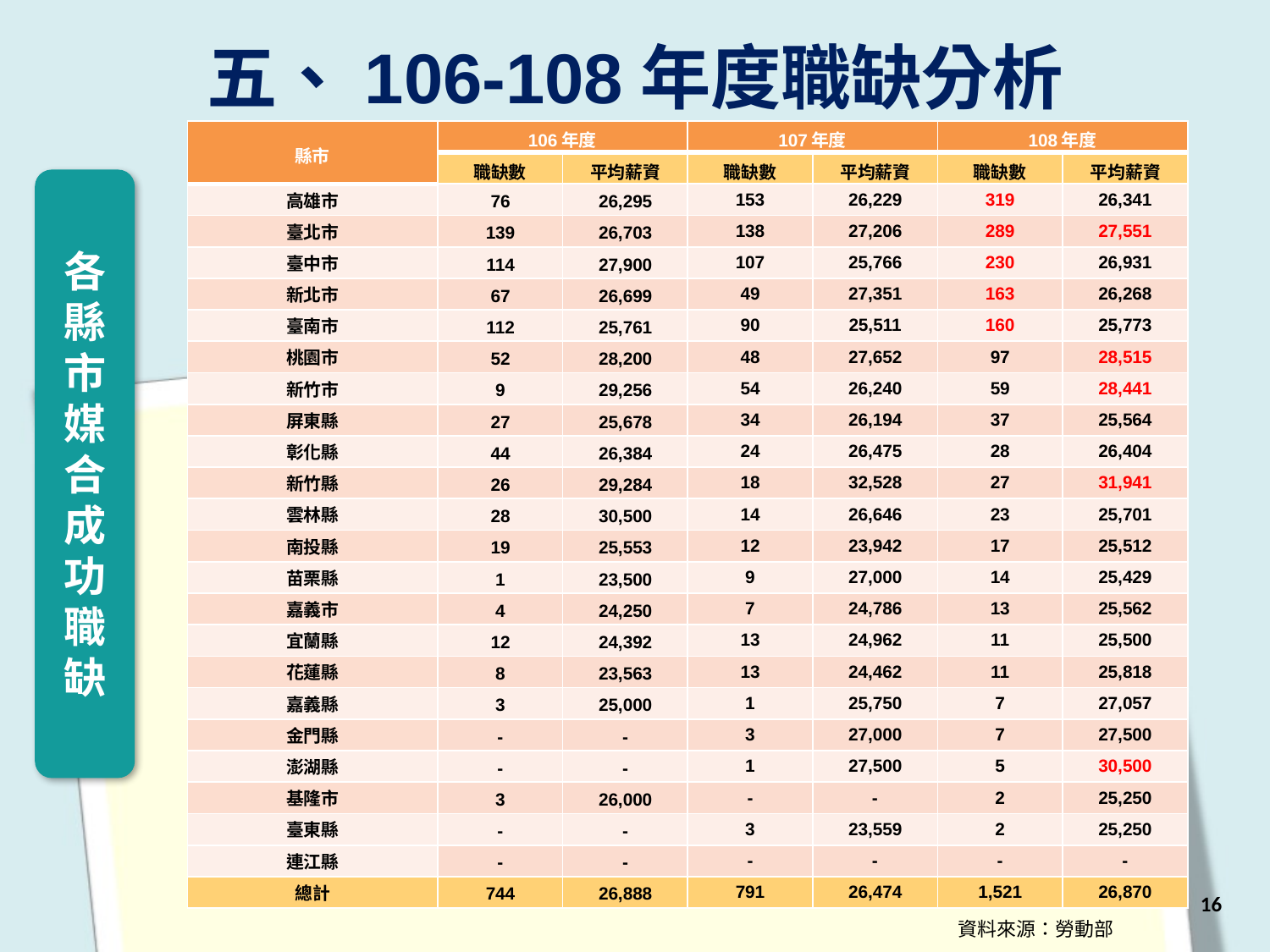

五、106-108年度職缺分析
| 縣市 | 106年度 |  | 107年度 |  | 108年度 |  |
| --- | --- | --- | --- | --- | --- | --- |
|  | 職缺數 | 平均薪資 | 職缺數 | 平均薪資 | 職缺數 | 平均薪資 |
| 高雄市 | 76 | 26,295 | 153 | 26,229 | 319 | 26,341 |
| 臺北市 | 139 | 26,703 | 138 | 27,206 | 289 | 27,551 |
| 臺中市 | 114 | 27,900 | 107 | 25,766 | 230 | 26,931 |
| 新北市 | 67 | 26,699 | 49 | 27,351 | 163 | 26,268 |
| 臺南市 | 112 | 25,761 | 90 | 25,511 | 160 | 25,773 |
| 桃園市 | 52 | 28,200 | 48 | 27,652 | 97 | 28,515 |
| 新竹市 | 9 | 29,256 | 54 | 26,240 | 59 | 28,441 |
| 屏東縣 | 27 | 25,678 | 34 | 26,194 | 37 | 25,564 |
| 彰化縣 | 44 | 26,384 | 24 | 26,475 | 28 | 26,404 |
| 新竹縣 | 26 | 29,284 | 18 | 32,528 | 27 | 31,941 |
| 雲林縣 | 28 | 30,500 | 14 | 26,646 | 23 | 25,701 |
| 南投縣 | 19 | 25,553 | 12 | 23,942 | 17 | 25,512 |
| 苗栗縣 | 1 | 23,500 | 9 | 27,000 | 14 | 25,429 |
| 嘉義市 | 4 | 24,250 | 7 | 24,786 | 13 | 25,562 |
| 宜蘭縣 | 12 | 24,392 | 13 | 24,962 | 11 | 25,500 |
| 花蓮縣 | 8 | 23,563 | 13 | 24,462 | 11 | 25,818 |
| 嘉義縣 | 3 | 25,000 | 1 | 25,750 | 7 | 27,057 |
| 金門縣 | - | - | 3 | 27,000 | 7 | 27,500 |
| 澎湖縣 | - | - | 1 | 27,500 | 5 | 30,500 |
| 基隆市 | 3 | 26,000 | - | - | 2 | 25,250 |
| 臺東縣 | - | - | 3 | 23,559 | 2 | 25,250 |
| 連江縣 | - | - | - | - | - | - |
| 總計 | 744 | 26,888 | 791 | 26,474 | 1,521 | 26,870 |
各縣市媒合成功職缺
16
資料來源：勞動部